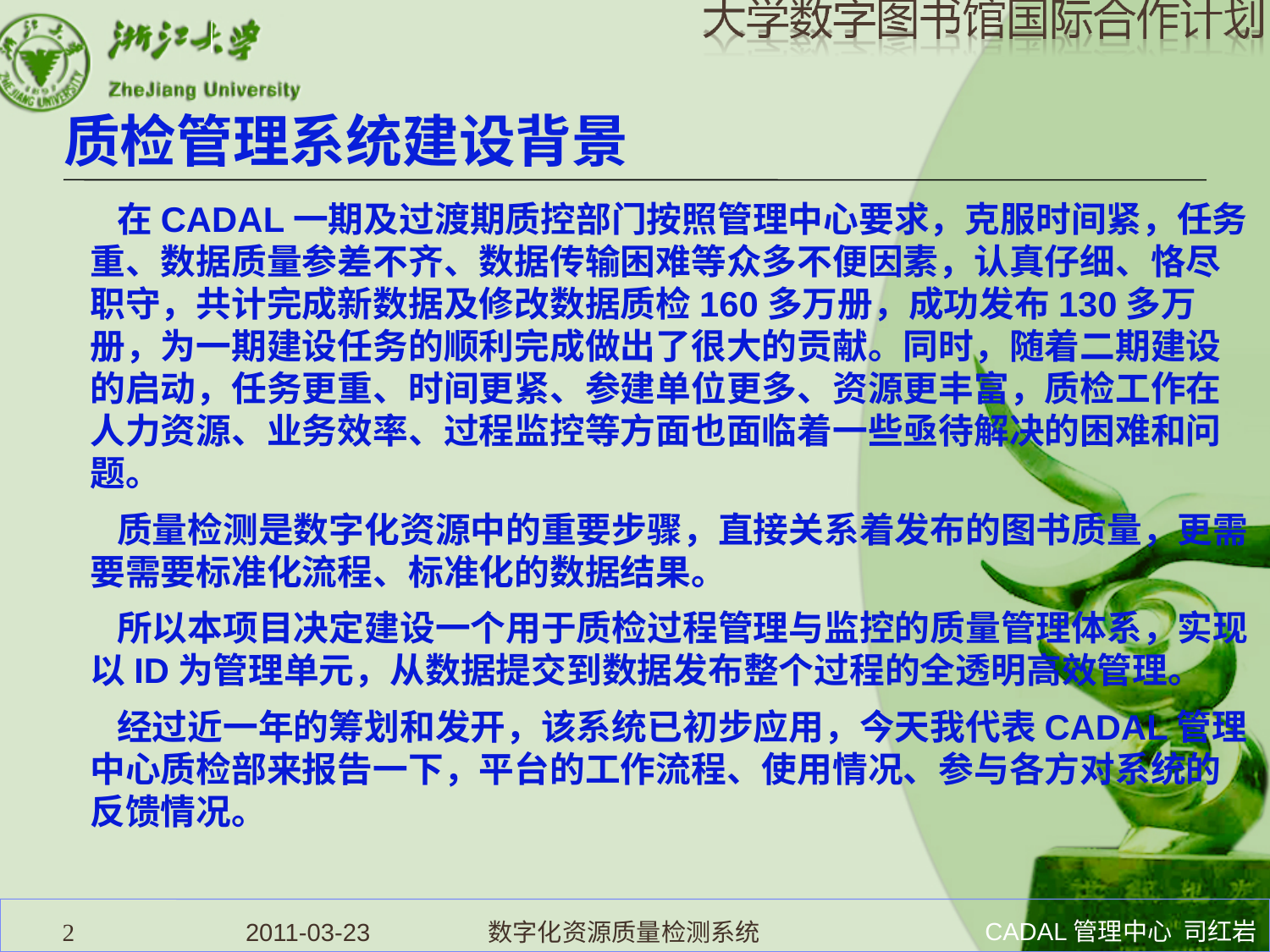

# 质检管理系统建设背景
在CADAL一期及过渡期质控部门按照管理中心要求，克服时间紧，任务重、数据质量参差不齐、数据传输困难等众多不便因素，认真仔细、恪尽职守，共计完成新数据及修改数据质检160多万册，成功发布130多万册，为一期建设任务的顺利完成做出了很大的贡献。同时，随着二期建设的启动，任务更重、时间更紧、参建单位更多、资源更丰富，质检工作在人力资源、业务效率、过程监控等方面也面临着一些亟待解决的困难和问题。
质量检测是数字化资源中的重要步骤，直接关系着发布的图书质量，更需要需要标准化流程、标准化的数据结果。
所以本项目决定建设一个用于质检过程管理与监控的质量管理体系，实现以ID为管理单元，从数据提交到数据发布整个过程的全透明高效管理。
经过近一年的筹划和发开，该系统已初步应用，今天我代表CADAL管理中心质检部来报告一下，平台的工作流程、使用情况、参与各方对系统的反馈情况。

2
2011-03-23                数字化资源质量检测系统